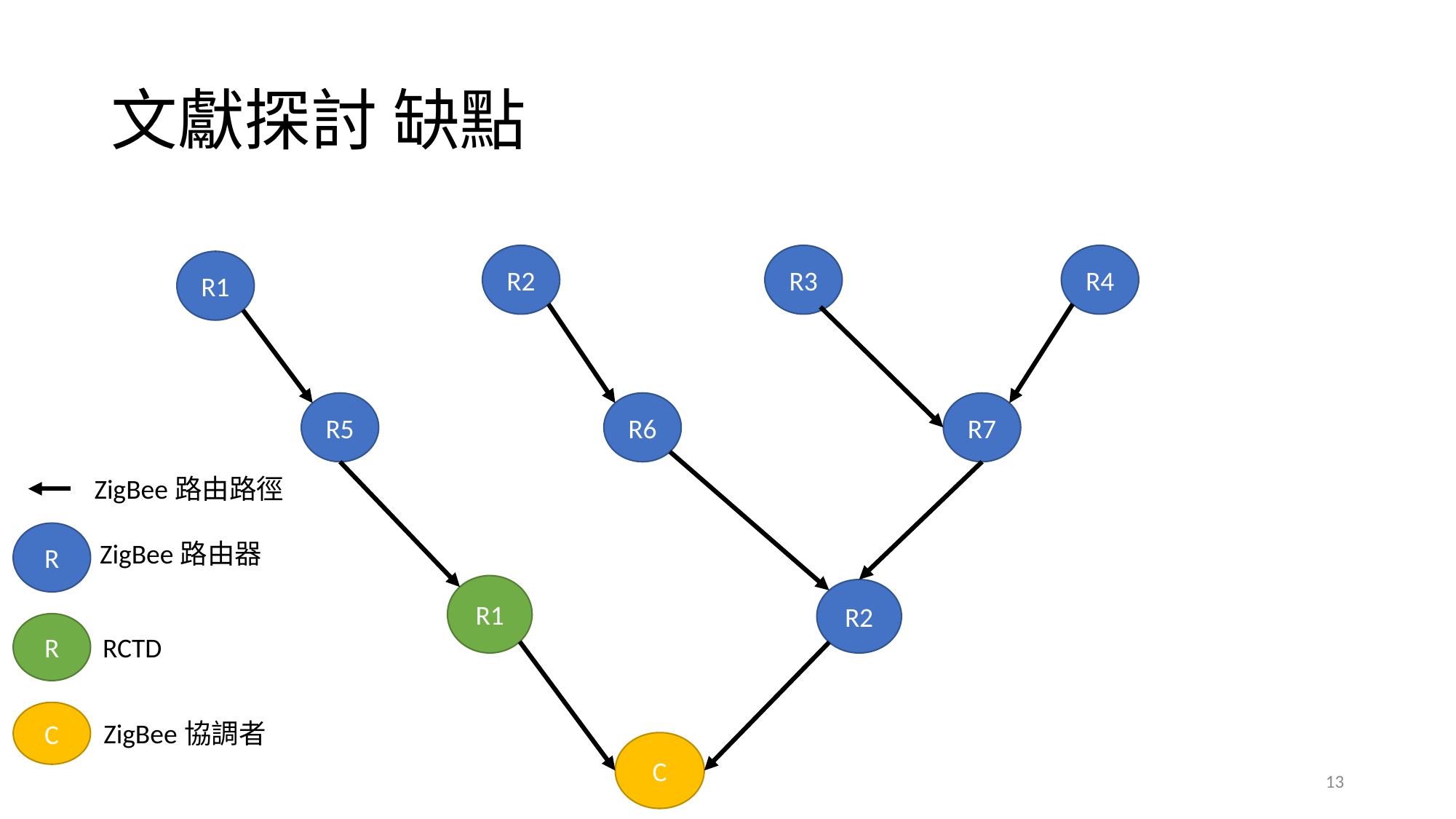

# 文獻探討 缺點
R2
R3
R4
R1
R5
R6
R7
ZigBee路由路徑
R
ZigBee路由器
R1
R2
R
RCTD
C
ZigBee協調者
C
13